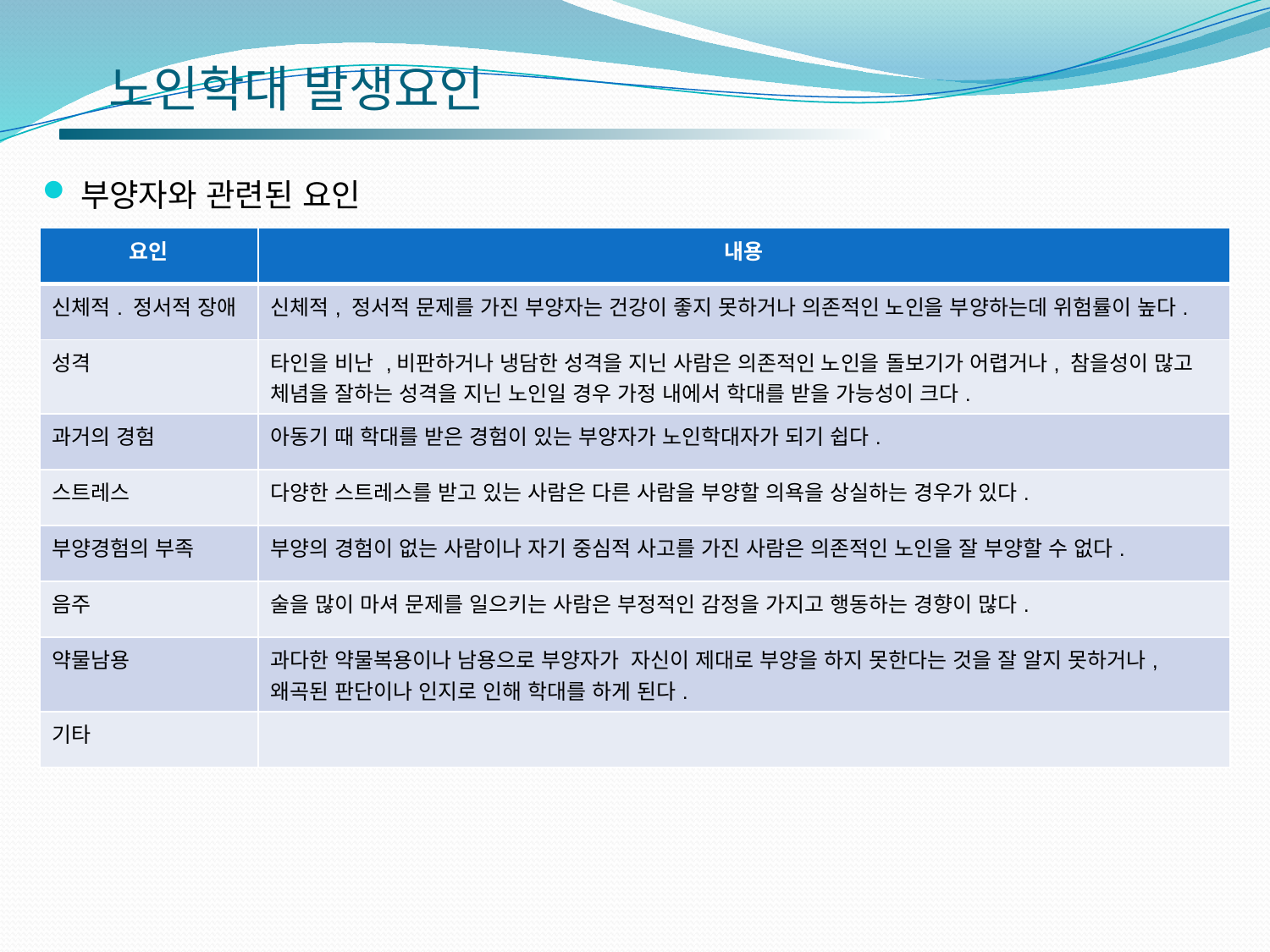

# 노인학대 발생요인
부양자와 관련된 요인
| 요인 | 내용 |
| --- | --- |
| 신체적. 정서적 장애 | 신체적, 정서적 문제를 가진 부양자는 건강이 좋지 못하거나 의존적인 노인을 부양하는데 위험률이 높다. |
| 성격 | 타인을 비난 ,비판하거나 냉담한 성격을 지닌 사람은 의존적인 노인을 돌보기가 어렵거나, 참을성이 많고 체념을 잘하는 성격을 지닌 노인일 경우 가정 내에서 학대를 받을 가능성이 크다. |
| 과거의 경험 | 아동기 때 학대를 받은 경험이 있는 부양자가 노인학대자가 되기 쉽다. |
| 스트레스 | 다양한 스트레스를 받고 있는 사람은 다른 사람을 부양할 의욕을 상실하는 경우가 있다. |
| 부양경험의 부족 | 부양의 경험이 없는 사람이나 자기 중심적 사고를 가진 사람은 의존적인 노인을 잘 부양할 수 없다. |
| 음주 | 술을 많이 마셔 문제를 일으키는 사람은 부정적인 감정을 가지고 행동하는 경향이 많다. |
| 약물남용 | 과다한 약물복용이나 남용으로 부양자가 자신이 제대로 부양을 하지 못한다는 것을 잘 알지 못하거나, 왜곡된 판단이나 인지로 인해 학대를 하게 된다. |
| 기타 |  |